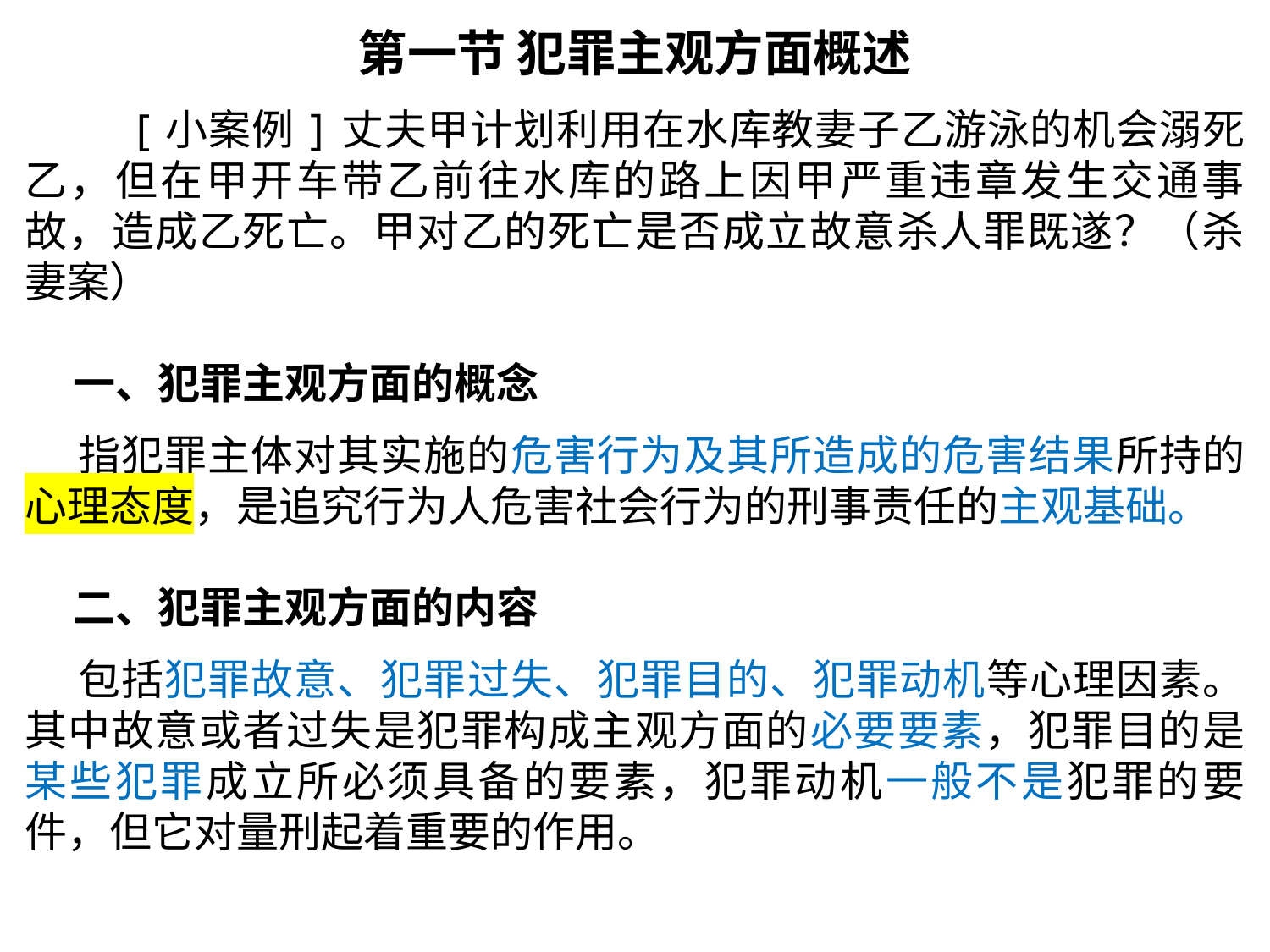

第一节 犯罪主观方面概述

    [小案例]丈夫甲计划利用在水库教妻子乙游泳的机会溺死乙，但在甲开车带乙前往水库的路上因甲严重违章发生交通事故，造成乙死亡。甲对乙的死亡是否成立故意杀人罪既遂？（杀妻案）

    一、犯罪主观方面的概念

    指犯罪主体对其实施的危害行为及其所造成的危害结果所持的心理态度，是追究行为人危害社会行为的刑事责任的主观基础。

    二、犯罪主观方面的内容

    包括犯罪故意、犯罪过失、犯罪目的、犯罪动机等心理因素。其中故意或者过失是犯罪构成主观方面的必要要素，犯罪目的是某些犯罪成立所必须具备的要素，犯罪动机一般不是犯罪的要件，但它对量刑起着重要的作用。